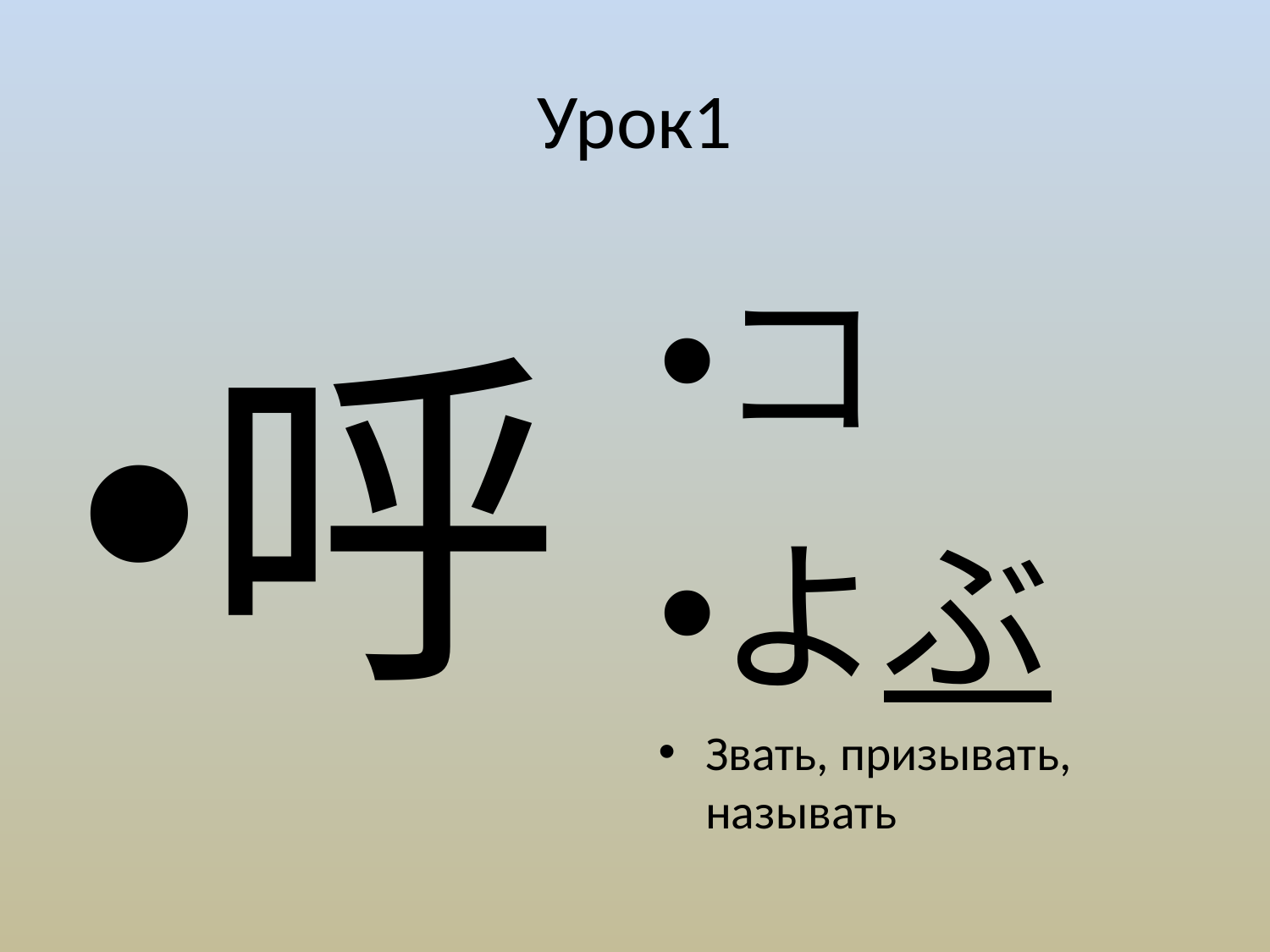

# Урок1
呼

コ
よぶ
Звать, призывать, называть